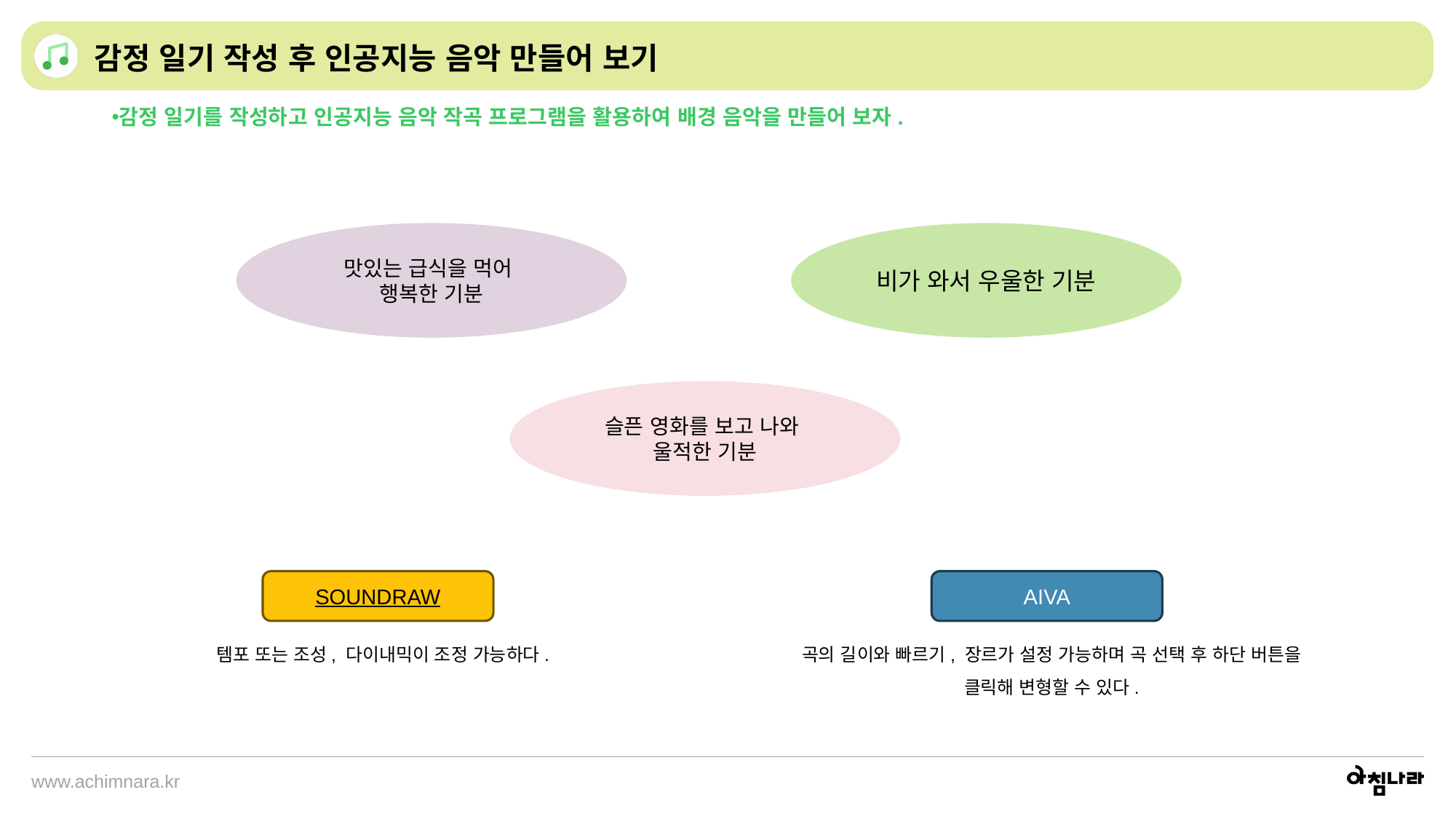

감정 일기 작성 후 인공지능 음악 만들어 보기
감정 일기를 작성하고 인공지능 음악 작곡 프로그램을 활용하여 배경 음악을 만들어 보자.
맛있는 급식을 먹어
행복한 기분
비가 와서 우울한 기분
슬픈 영화를 보고 나와
울적한 기분
SOUNDRAW
AIVA
템포 또는 조성, 다이내믹이 조정 가능하다.
곡의 길이와 빠르기, 장르가 설정 가능하며 곡 선택 후 하단 버튼을 클릭해 변형할 수 있다.